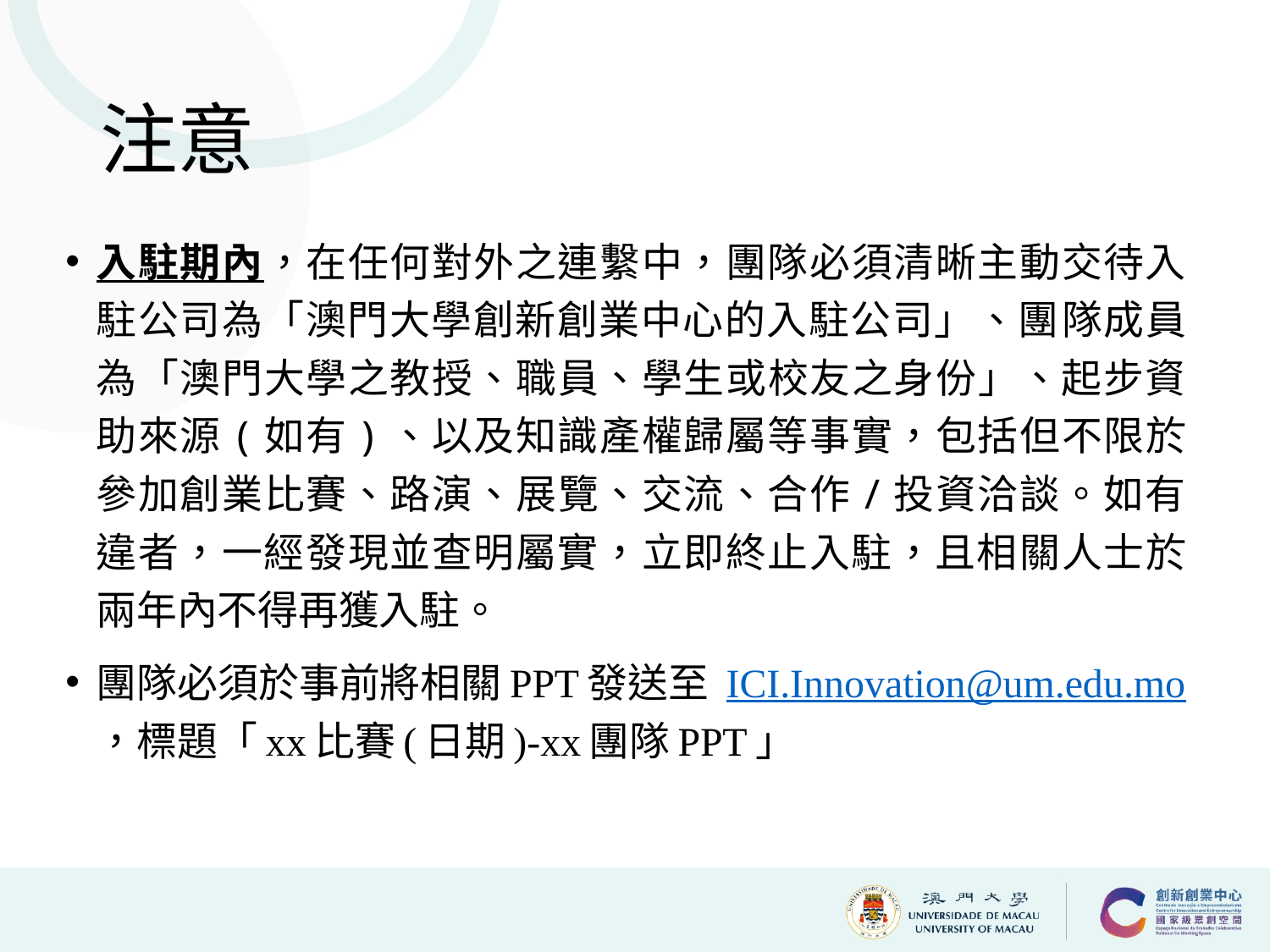

# 注意
入駐期內，在任何對外之連繫中，團隊必須清晰主動交待入駐公司為「澳門大學創新創業中心的入駐公司」、團隊成員為「澳門大學之教授、職員、學生或校友之身份」、起步資助來源(如有)、以及知識產權歸屬等事實，包括但不限於參加創業比賽、路演、展覽、交流、合作/投資洽談。如有違者，一經發現並查明屬實，立即終止入駐，且相關人士於兩年內不得再獲入駐。
團隊必須於事前將相關PPT發送至 ICI.Innovation@um.edu.mo，標題「xx比賽(日期)-xx團隊PPT」